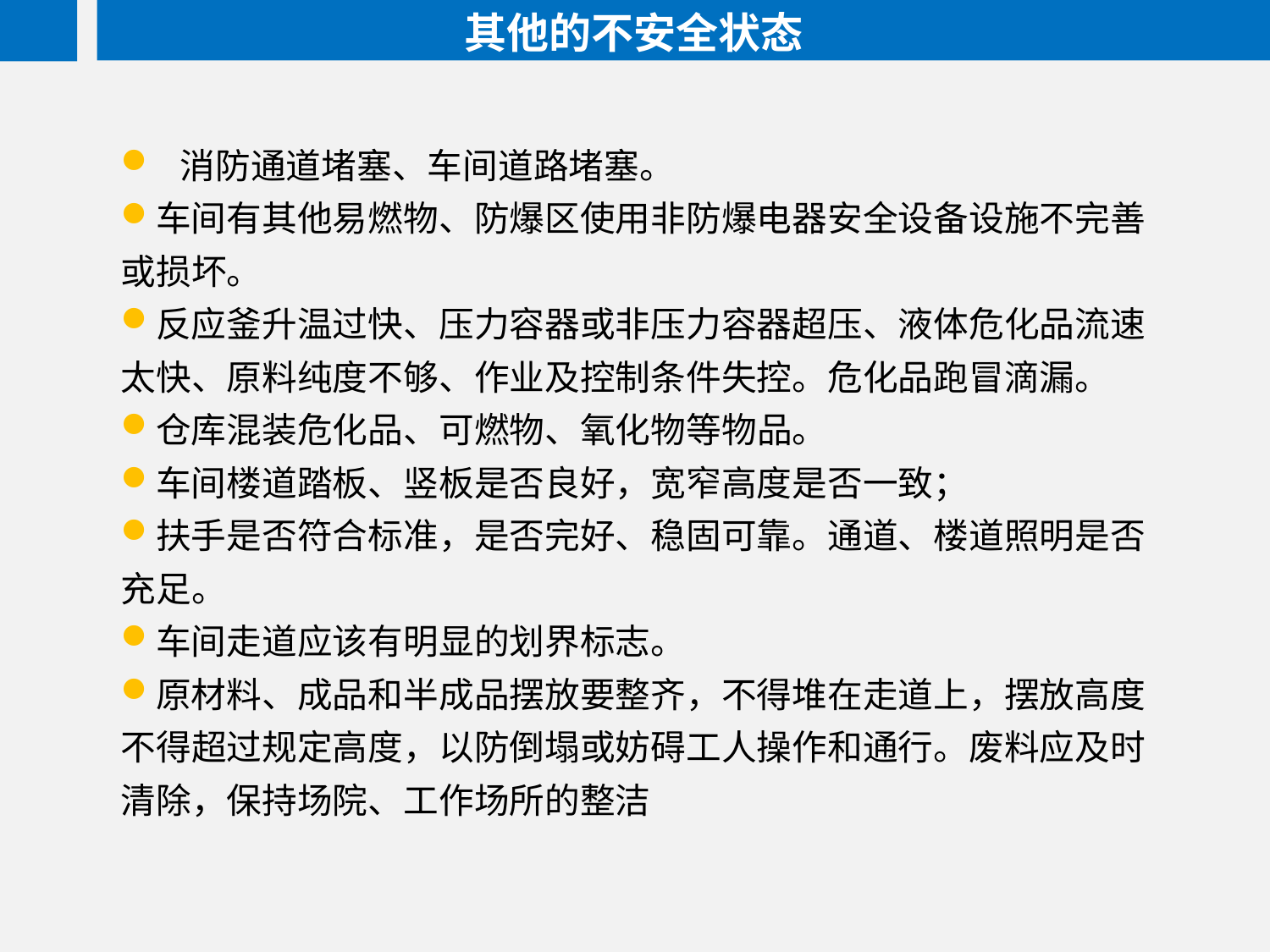

其他的不安全状态
  消防通道堵塞、车间道路堵塞。
车间有其他易燃物、防爆区使用非防爆电器安全设备设施不完善或损坏。
反应釜升温过快、压力容器或非压力容器超压、液体危化品流速太快、原料纯度不够、作业及控制条件失控。危化品跑冒滴漏。
仓库混装危化品、可燃物、氧化物等物品。
车间楼道踏板、竖板是否良好，宽窄高度是否一致；
扶手是否符合标准，是否完好、稳固可靠。通道、楼道照明是否充足。
车间走道应该有明显的划界标志。
原材料、成品和半成品摆放要整齐，不得堆在走道上，摆放高度不得超过规定高度，以防倒塌或妨碍工人操作和通行。废料应及时清除，保持场院、工作场所的整洁